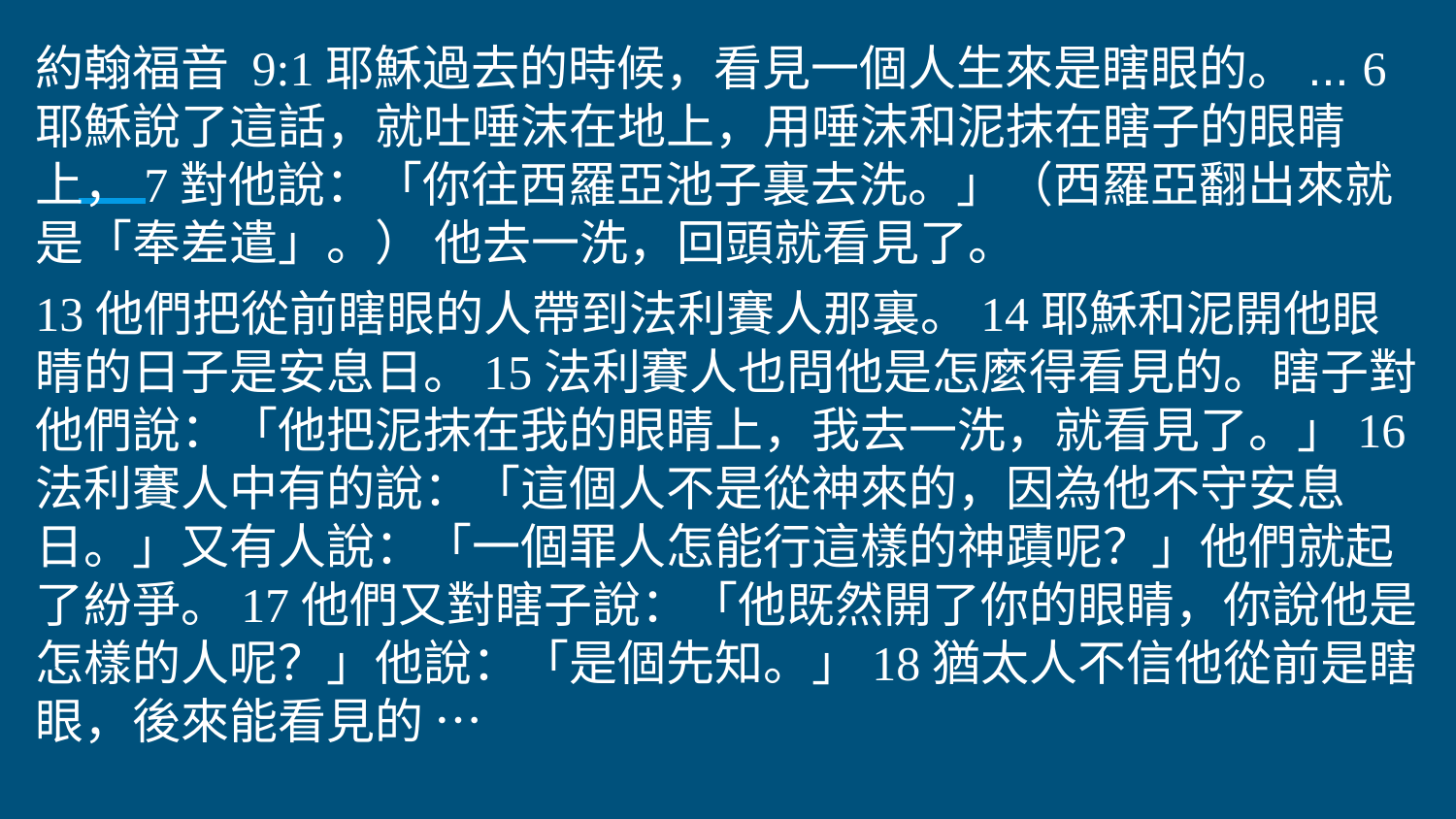

約翰福音 9:1耶穌過去的時候，看見一個人生來是瞎眼的。... 6耶穌說了這話，就吐唾沫在地上，用唾沫和泥抹在瞎子的眼睛上，7對他說：「你往西羅亞池子裏去洗。」（西羅亞翻出來就是「奉差遣」。） 他去一洗，回頭就看見了。
13他們把從前瞎眼的人帶到法利賽人那裏。14耶穌和泥開他眼睛的日子是安息日。15法利賽人也問他是怎麼得看見的。瞎子對他們說：「他把泥抹在我的眼睛上，我去一洗，就看見了。」16法利賽人中有的說：「這個人不是從神來的，因為他不守安息日。」又有人說：「一個罪人怎能行這樣的神蹟呢？」他們就起了紛爭。17他們又對瞎子說：「他既然開了你的眼睛，你說他是怎樣的人呢？」他說：「是個先知。」18猶太人不信他從前是瞎眼，後來能看見的 …